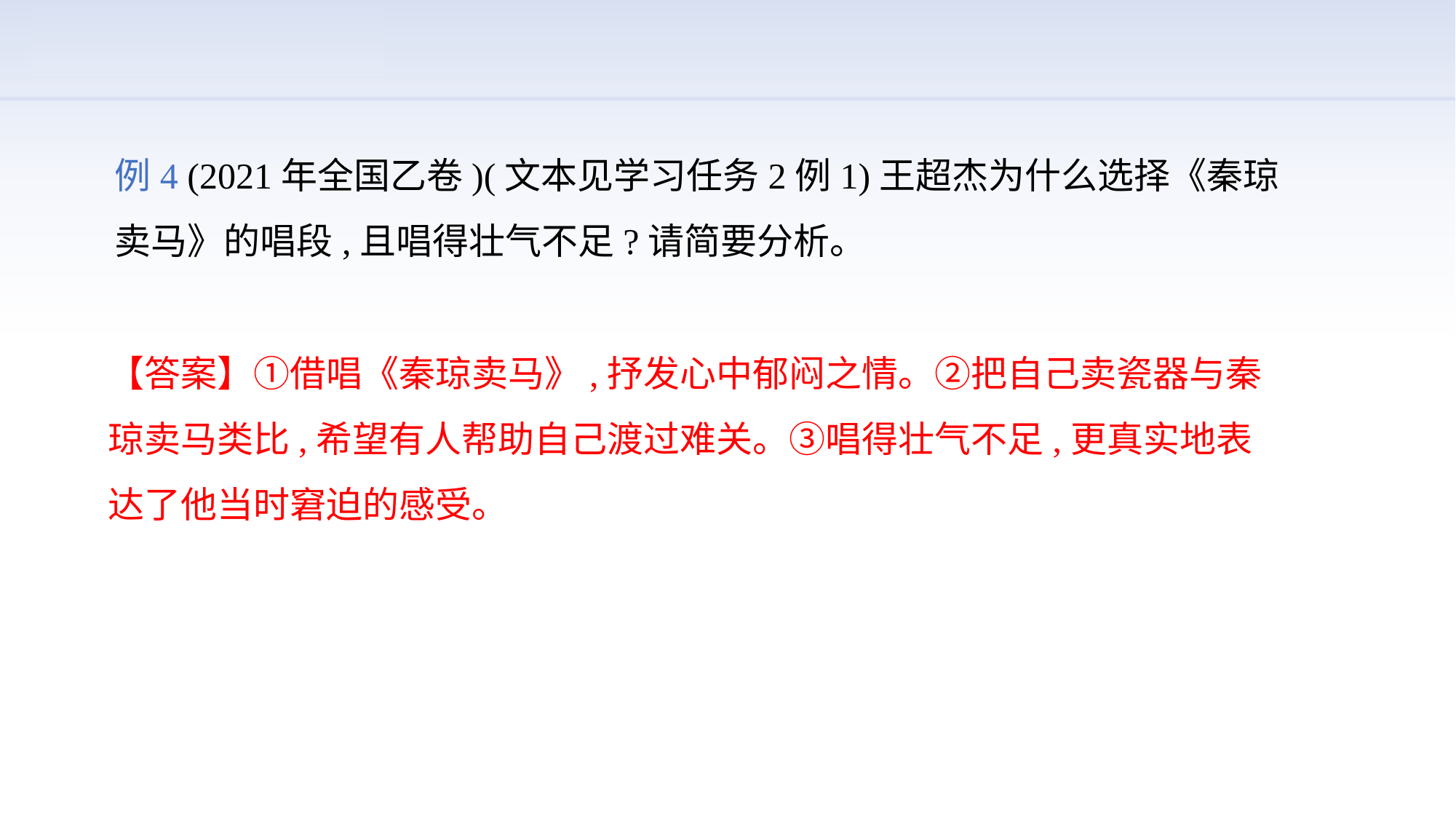

例4 (2021年全国乙卷)(文本见学习任务2例1)王超杰为什么选择《秦琼卖马》的唱段,且唱得壮气不足?请简要分析。
【答案】①借唱《秦琼卖马》,抒发心中郁闷之情。②把自己卖瓷器与秦琼卖马类比,希望有人帮助自己渡过难关。③唱得壮气不足,更真实地表达了他当时窘迫的感受。